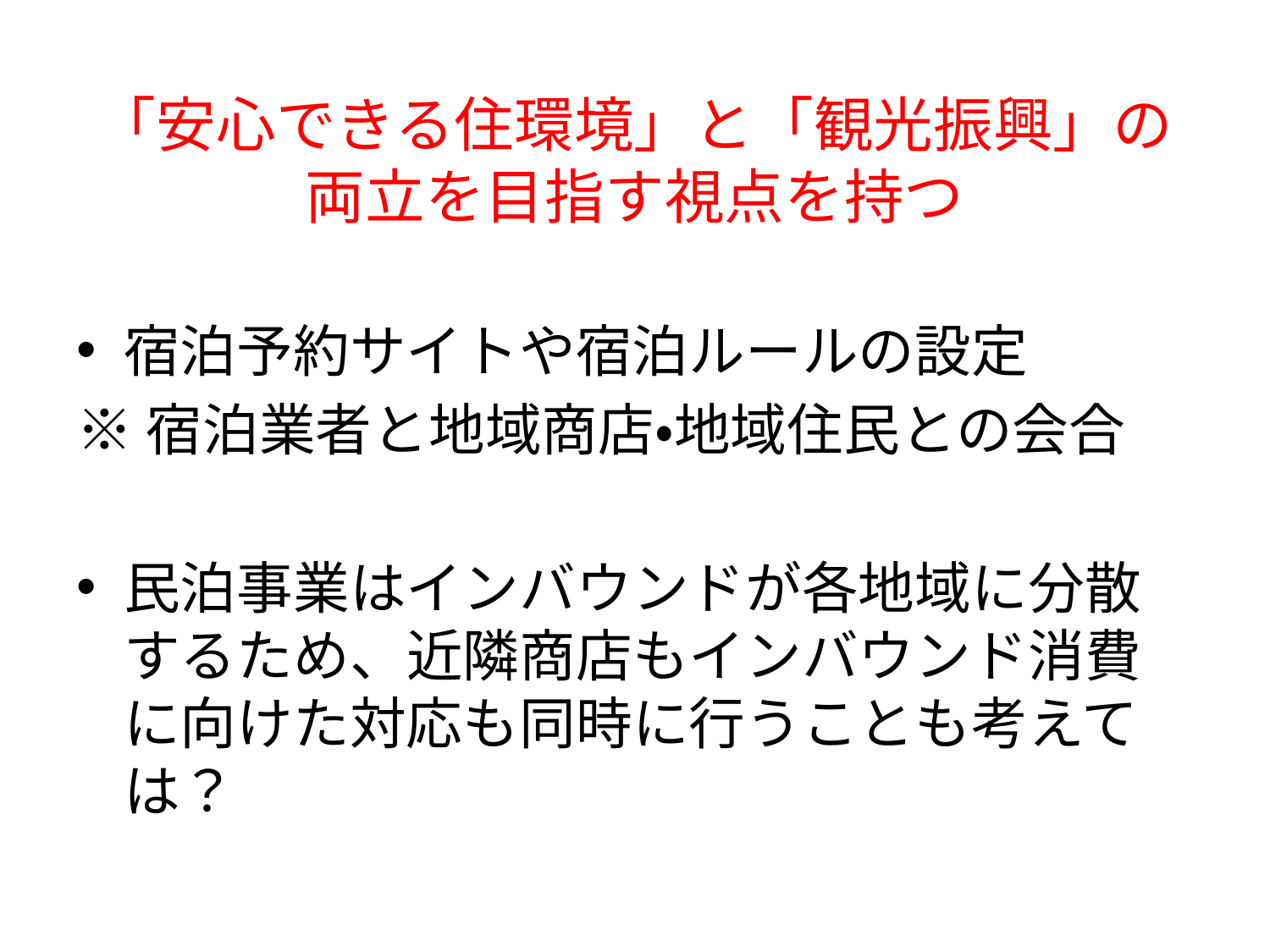

# 「安心できる住環境」と「観光振興」の両立を目指す視点を持つ
宿泊予約サイトや宿泊ルールの設定
※宿泊業者と地域商店・地域住民との会合

民泊事業はインバウンドが各地域に分散するため、近隣商店もインバウンド消費に向けた対応も同時に行うことも考えては？